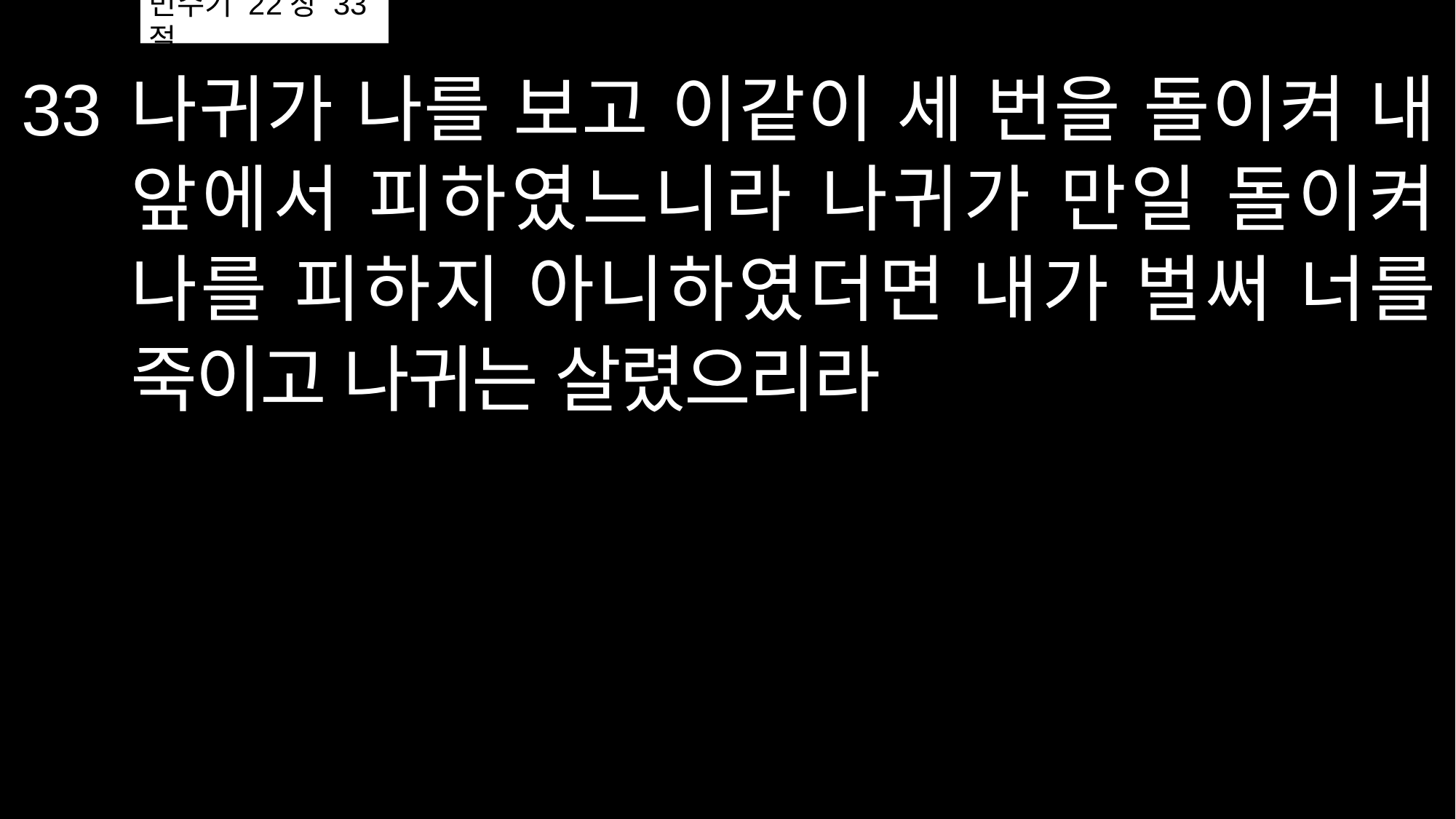

# 민수기 22장 33절
나귀가 나를 보고 이같이 세 번을 돌이켜 내 앞에서 피하였느니라 나귀가 만일 돌이켜 나를 피하지 아니하였더면 내가 벌써 너를 죽이고 나귀는 살렸으리라